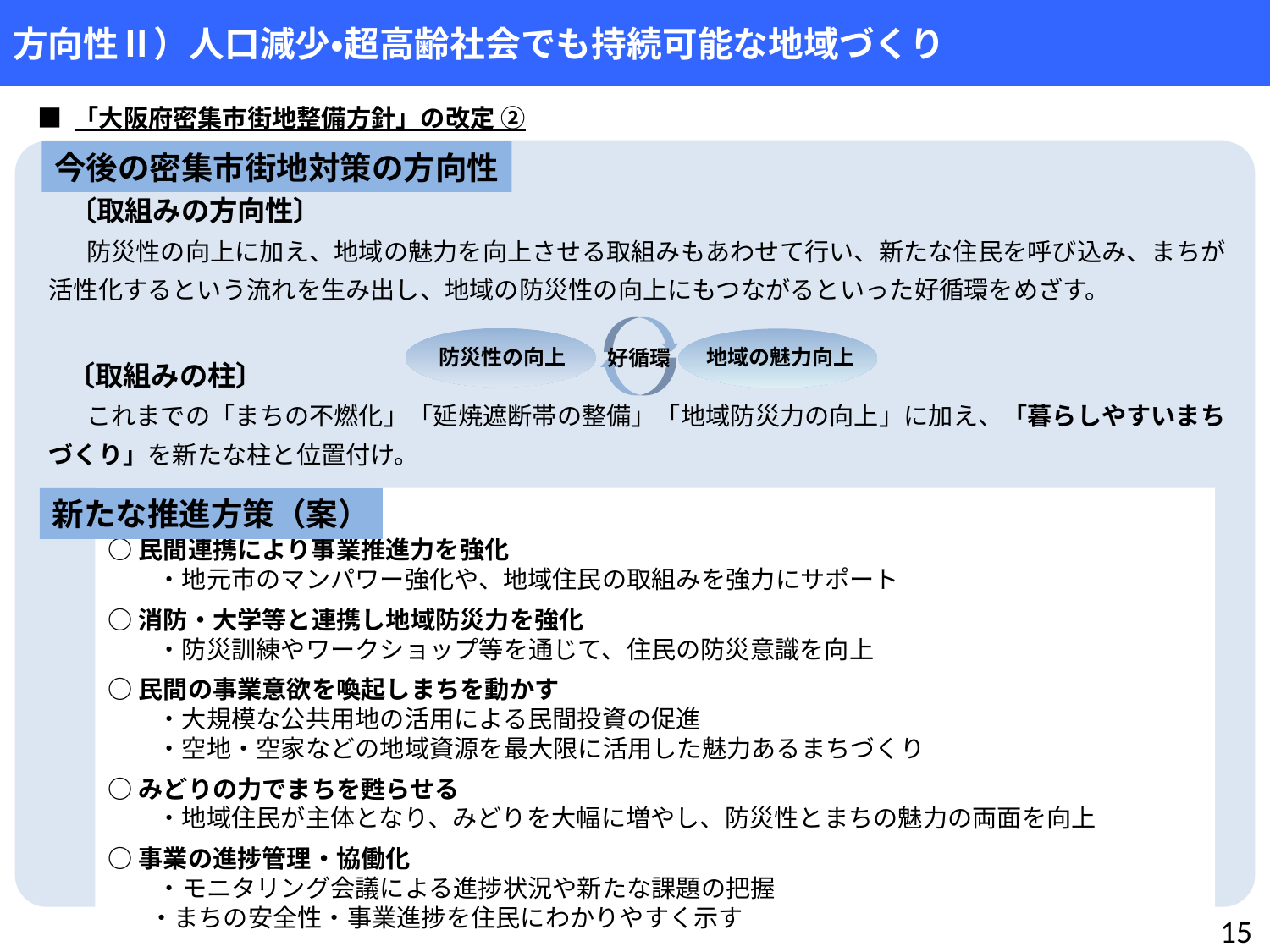

方向性Ⅱ）人口減少・超高齢社会でも持続可能な地域づくり
「密集市街地対策の検証と今後の取組み」（H29.12とりまとめ）②
■ 「大阪府密集市街地整備方針」の改定 ②

　〔取組みの方向性〕
　　防災性の向上に加え、地域の魅力を向上させる取組みもあわせて行い、新たな住民を呼び込み、まちが活性化するという流れを生み出し、地域の防災性の向上にもつながるといった好循環をめざす。

　 〔取組みの柱〕
　　これまでの「まちの不燃化」「延焼遮断帯の整備」「地域防災力の向上」に加え、「暮らしやすいまちづくり」を新たな柱と位置付け。

今後の密集市街地対策の方向性

防災性の向上
地域の魅力向上
好循環

新たな推進方策（案）

○民間連携により事業推進力を強化
　・地元市のマンパワー強化や、地域住民の取組みを強力にサポート
○消防・大学等と連携し地域防災力を強化
　・防災訓練やワークショップ等を通じて、住民の防災意識を向上
○民間の事業意欲を喚起しまちを動かす
　・大規模な公共用地の活用による民間投資の促進
　・空地・空家などの地域資源を最大限に活用した魅力あるまちづくり
○みどりの力でまちを甦らせる
　・地域住民が主体となり、みどりを大幅に増やし、防災性とまちの魅力の両面を向上
○事業の進捗管理・協働化
　・モニタリング会議による進捗状況や新たな課題の把握
  ・まちの安全性・事業進捗を住民にわかりやすく示す
15